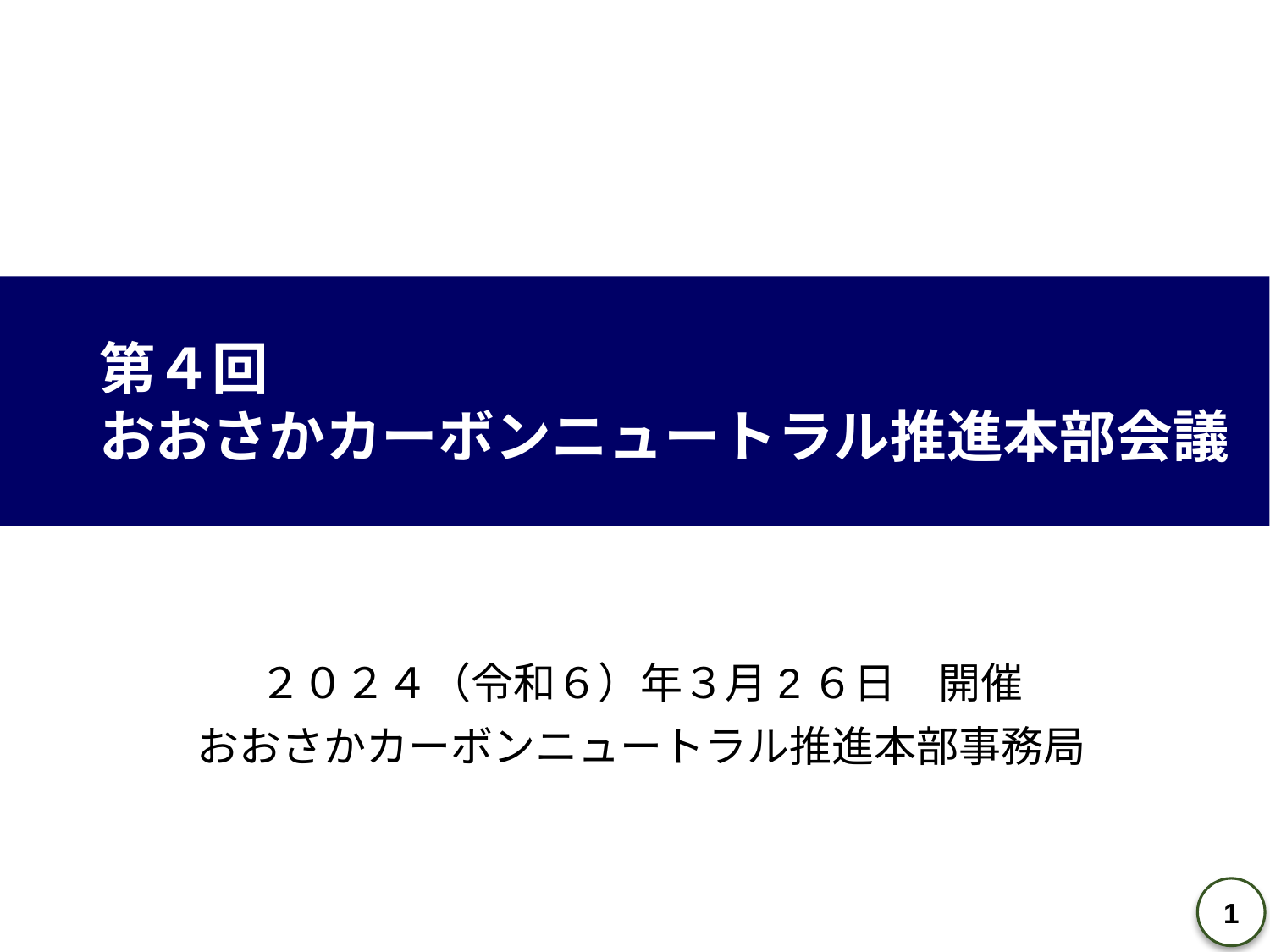

第４回
おおさかカーボンニュートラル推進本部会議
２０２４（令和６）年３月2６日　開催
おおさかカーボンニュートラル推進本部事務局
1